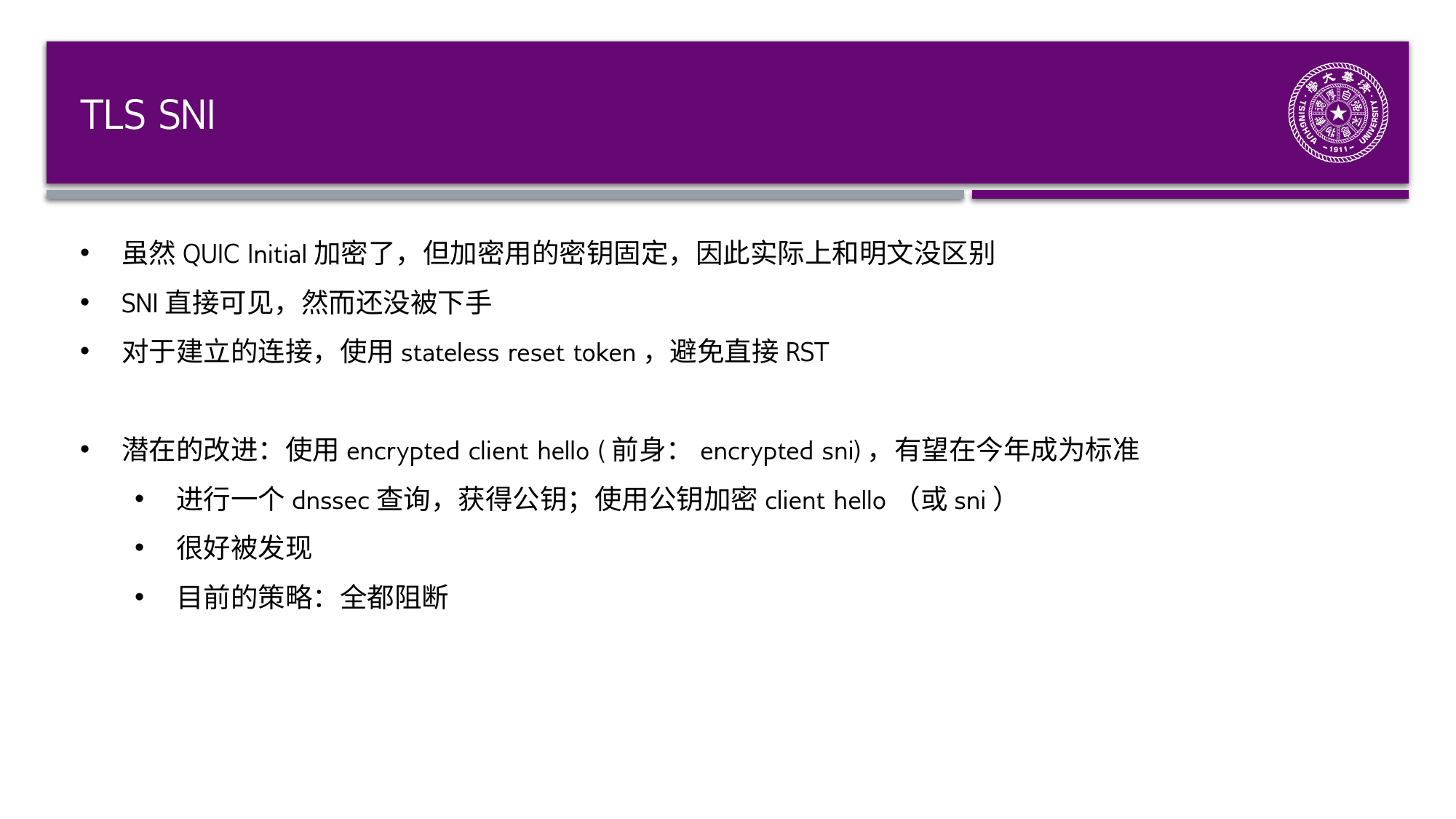

# TLS SNI
虽然QUIC Initial加密了，但加密用的密钥固定，因此实际上和明文没区别
SNI直接可见，然而还没被下手
对于建立的连接，使用stateless reset token，避免直接RST

潜在的改进：使用encrypted client hello (前身：encrypted sni)，有望在今年成为标准
进行一个dnssec查询，获得公钥；使用公钥加密client hello（或sni）
很好被发现
目前的策略：全都阻断